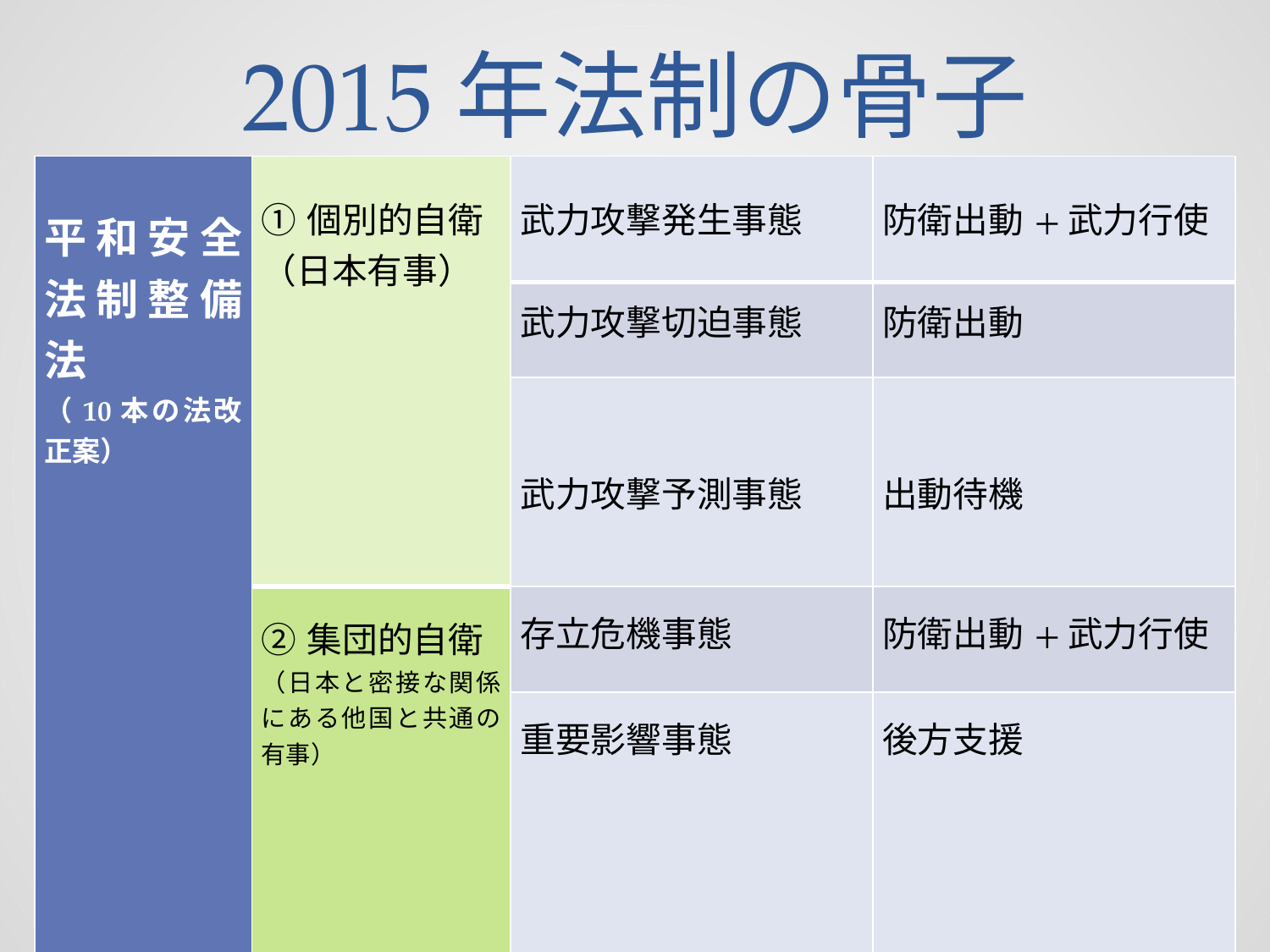

# 2015年法制の骨子
| 平和安全法制整備法 （10本の法改正案） | ①個別的自衛 （日本有事） | 武力攻撃発生事態 | 防衛出動+武力行使 |
| --- | --- | --- | --- |
|  |  | 武力攻撃切迫事態 | 防衛出動 |
|  |  | 武力攻撃予測事態 | 出動待機 |
|  | ②集団的自衛 （日本と密接な関係にある他国と共通の有事） | 存立危機事態 | 防衛出動+武力行使 |
|  |  | 重要影響事態 | 後方支援 |
|  | ③☆有事とは言えない「グレーゾーン」事態に関する対処は、今回の政府法案でルール化されず、電話による閣議決定で自衛隊の行動を認める方針。野党からは領域警備に関する法案が提出されている。 |  |  |
| 国際平和支援法 （新法案） | ④国際社会の 平和への貢献 | 国際平和共同対処 事態 | 治安維持活動等の任務拡大と武器使用の容認 後方支援、武器使用の容認 |